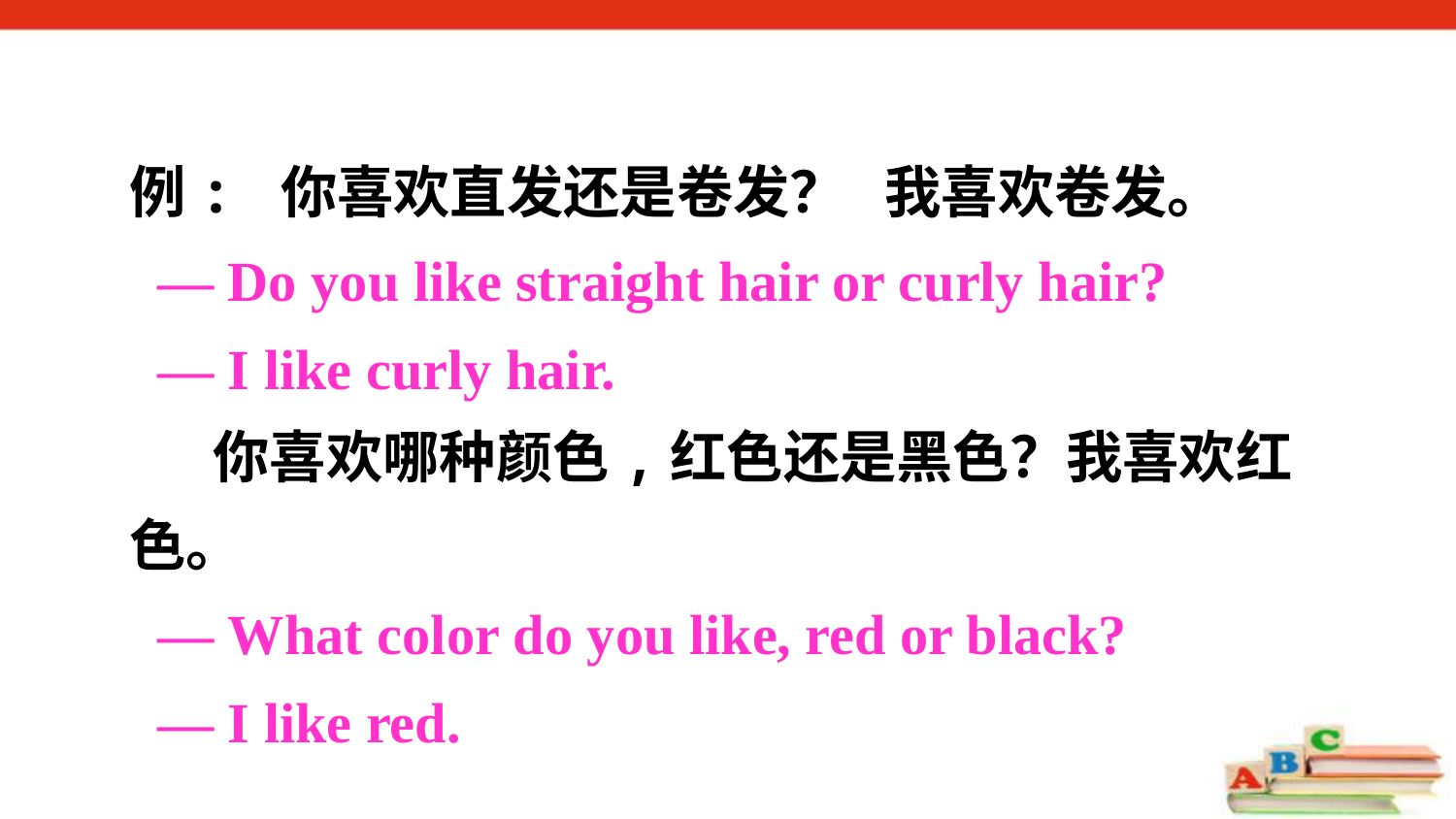

例: 你喜欢直发还是卷发？   我喜欢卷发。
  — Do you like straight hair or curly hair?
  — I like curly hair.
      你喜欢哪种颜色,红色还是黑色？我喜欢红色。
  — What color do you like, red or black?
  — I like red.